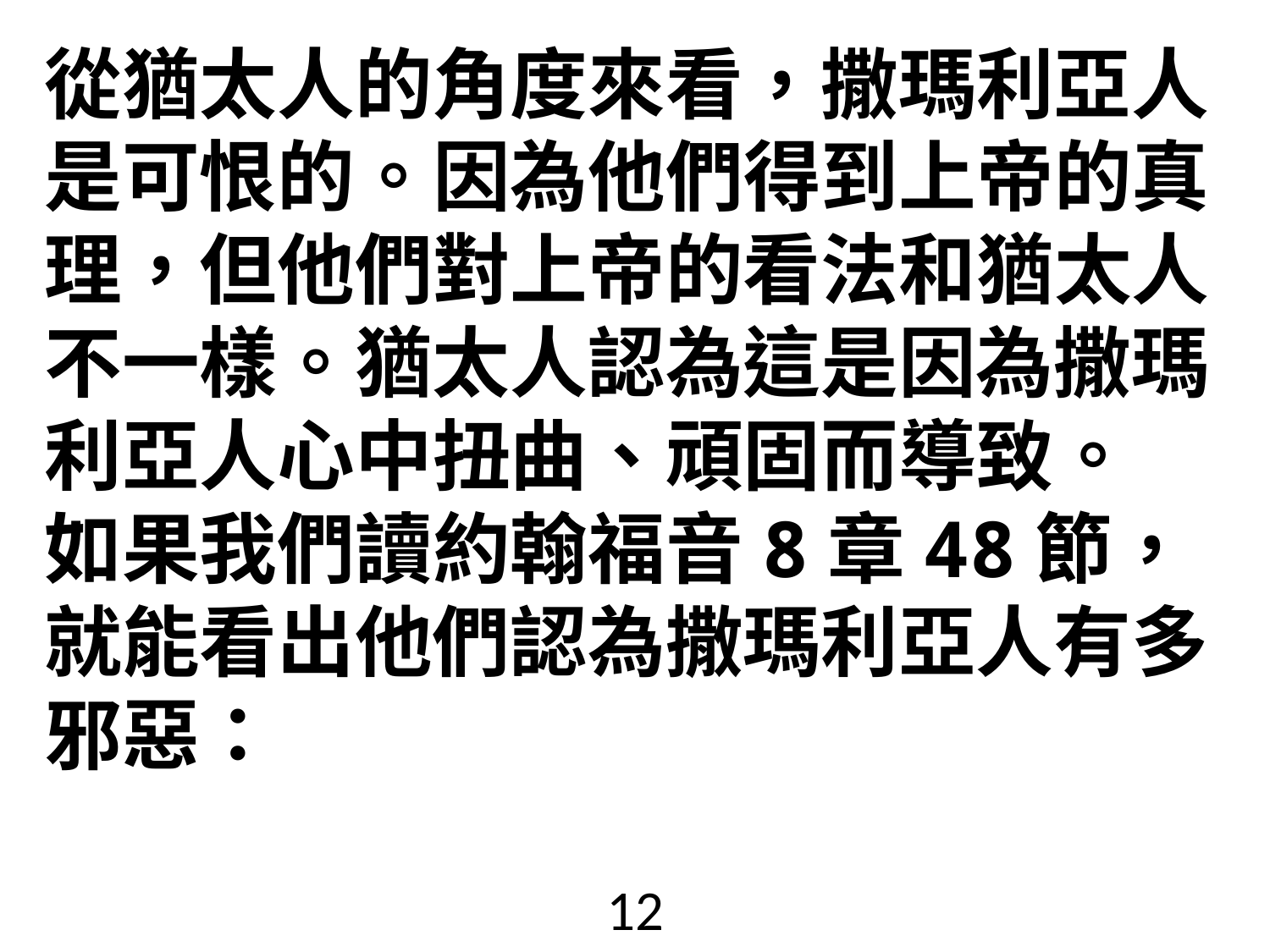

# 從猶太人的角度來看，撒瑪利亞人是可恨的。因為他們得到上帝的真理，但他們對上帝的看法和猶太人不一樣。猶太人認為這是因為撒瑪利亞人心中扭曲、頑固而導致。 如果我們讀約翰福音8章48節， 就能看出他們認為撒瑪利亞人有多邪惡：
12